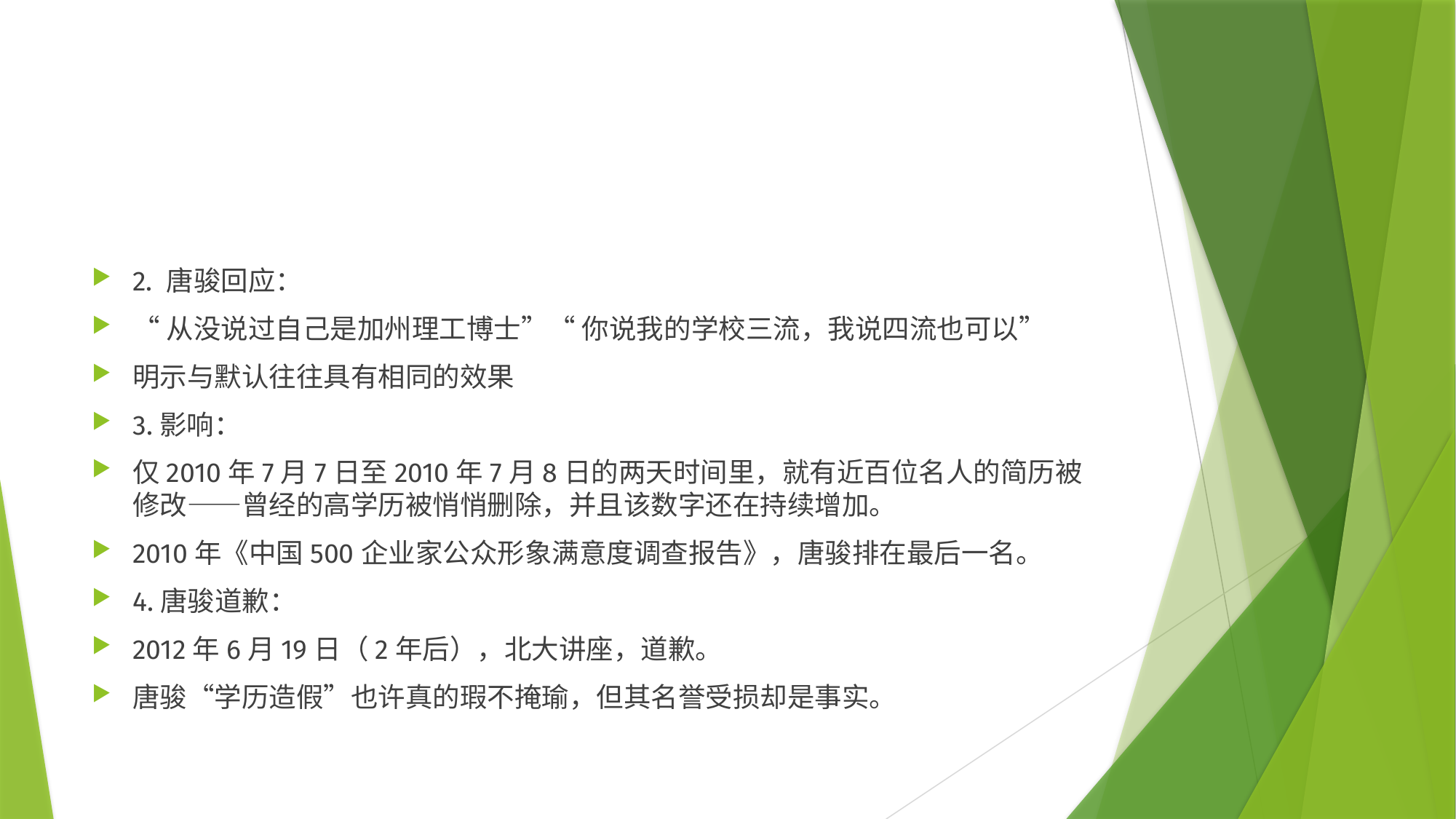

#
2. 唐骏回应：
“从没说过自己是加州理工博士”“ 你说我的学校三流，我说四流也可以”
明示与默认往往具有相同的效果
3.影响：
仅2010年7月7日至2010年7月8日的两天时间里，就有近百位名人的简历被修改——曾经的高学历被悄悄删除，并且该数字还在持续增加。
2010年《中国500企业家公众形象满意度调查报告》，唐骏排在最后一名。
4.唐骏道歉：
2012年6月19日（2年后），北大讲座，道歉。
唐骏“学历造假”也许真的瑕不掩瑜，但其名誉受损却是事实。